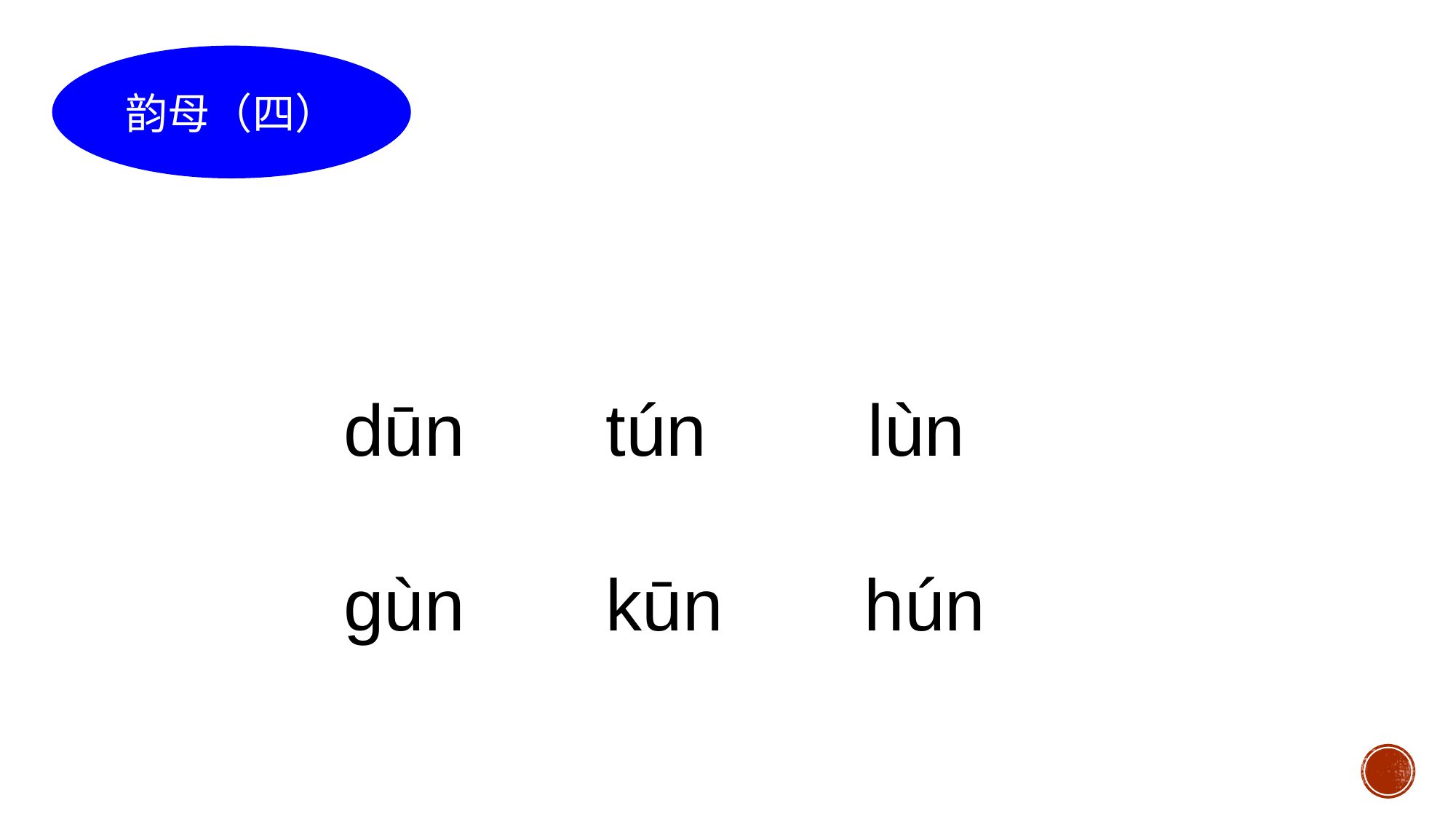

韵母（四）
dūn       tún        lùn
gùn       kūn       hún